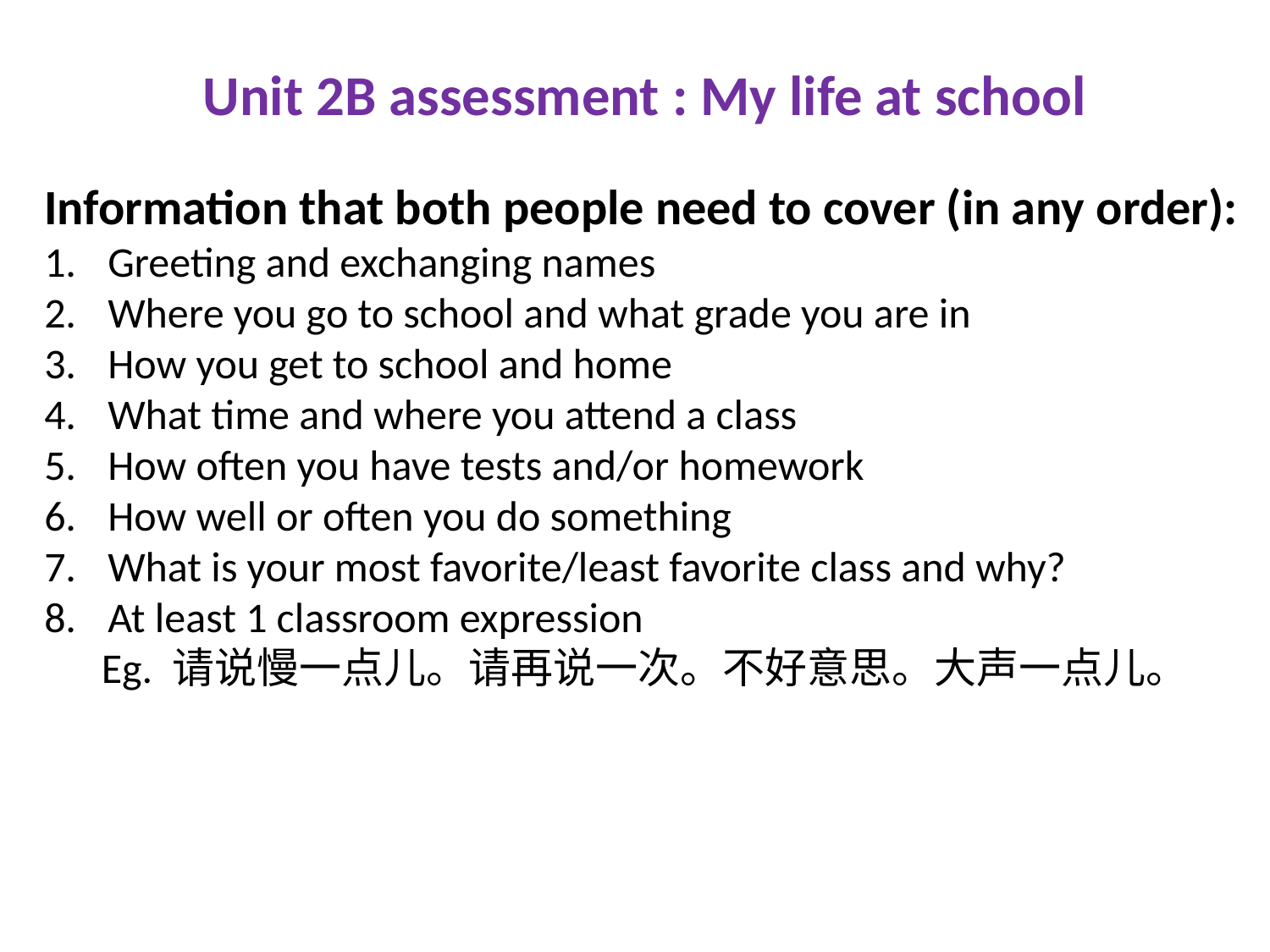

Unit 2B assessment : My life at school
Information that both people need to cover (in any order):
Greeting and exchanging names
Where you go to school and what grade you are in
How you get to school and home
What time and where you attend a class
How often you have tests and/or homework
How well or often you do something
What is your most favorite/least favorite class and why?
At least 1 classroom expression
      Eg. 请说慢一点儿。请再说一次。不好意思。大声一点儿。